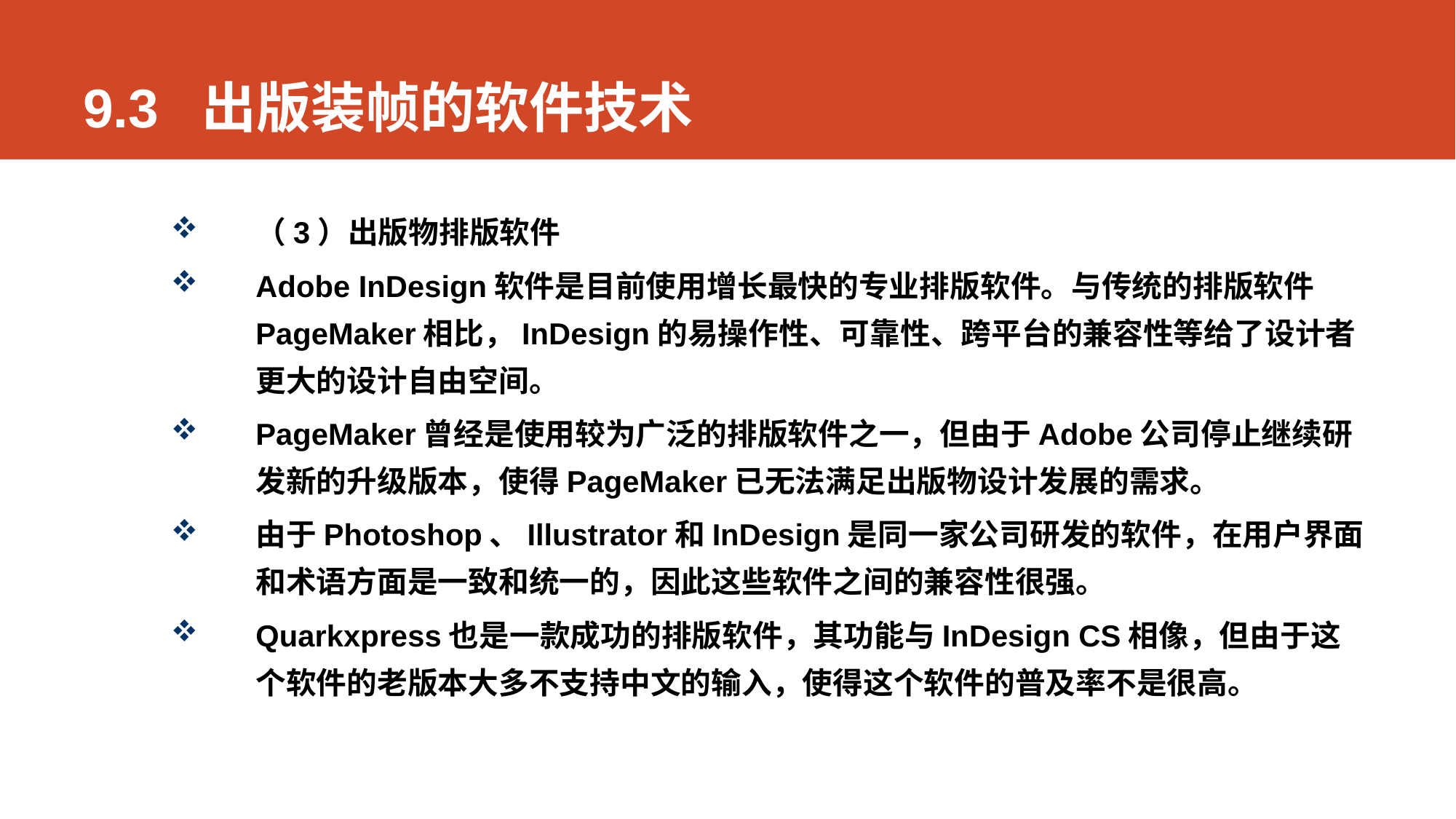

# 9.3  出版装帧的软件技术
（3）出版物排版软件
Adobe InDesign软件是目前使用增长最快的专业排版软件。与传统的排版软件PageMaker相比，InDesign的易操作性、可靠性、跨平台的兼容性等给了设计者更大的设计自由空间。
PageMaker曾经是使用较为广泛的排版软件之一，但由于Adobe公司停止继续研发新的升级版本，使得PageMaker已无法满足出版物设计发展的需求。
由于Photoshop、Illustrator和InDesign是同一家公司研发的软件，在用户界面和术语方面是一致和统一的，因此这些软件之间的兼容性很强。
Quarkxpress也是一款成功的排版软件，其功能与InDesign CS相像，但由于这个软件的老版本大多不支持中文的输入，使得这个软件的普及率不是很高。